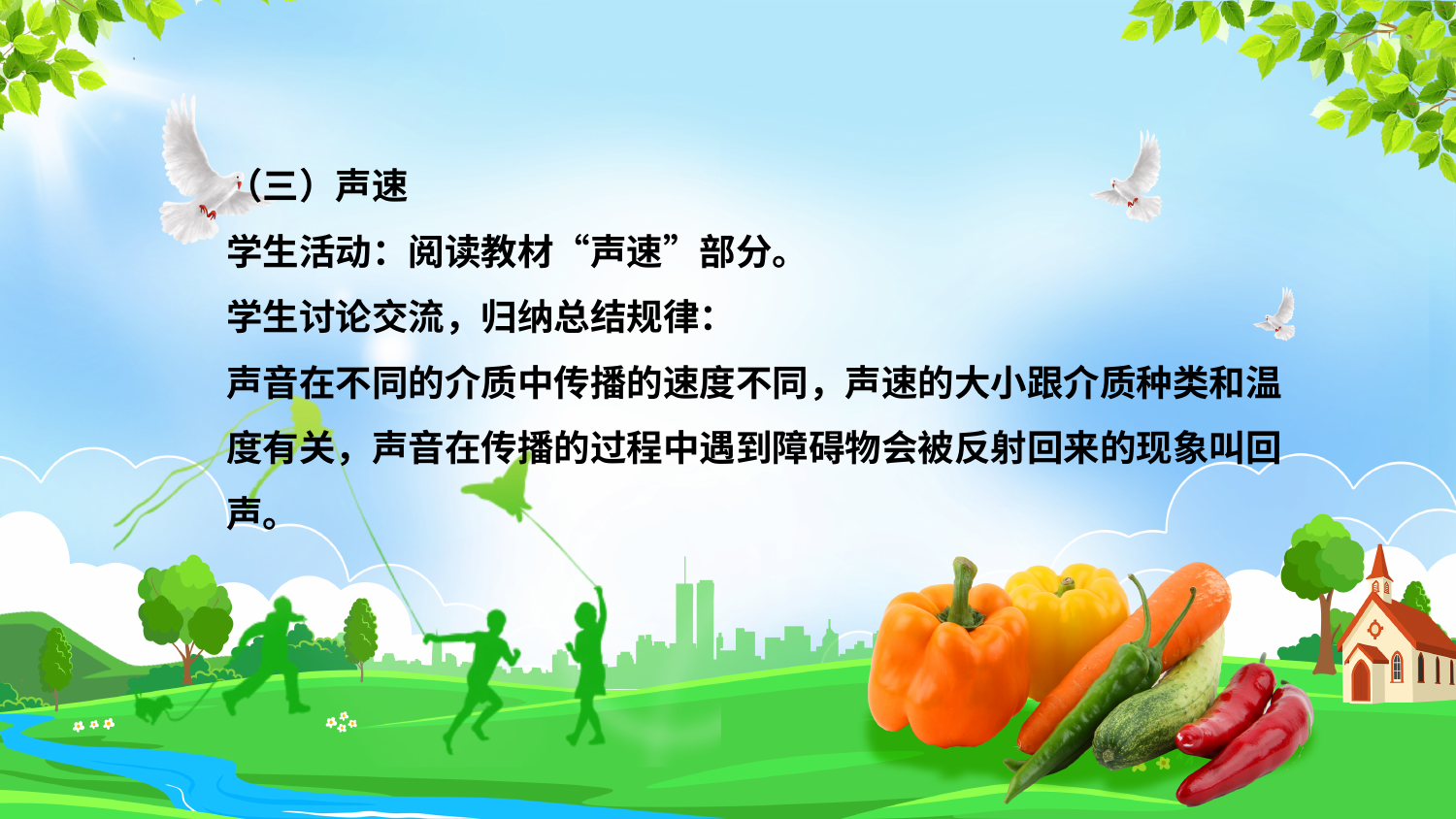

（三）声速
学生活动：阅读教材“声速”部分。
学生讨论交流，归纳总结规律：
声音在不同的介质中传播的速度不同，声速的大小跟介质种类和温度有关，声音在传播的过程中遇到障碍物会被反射回来的现象叫回声。